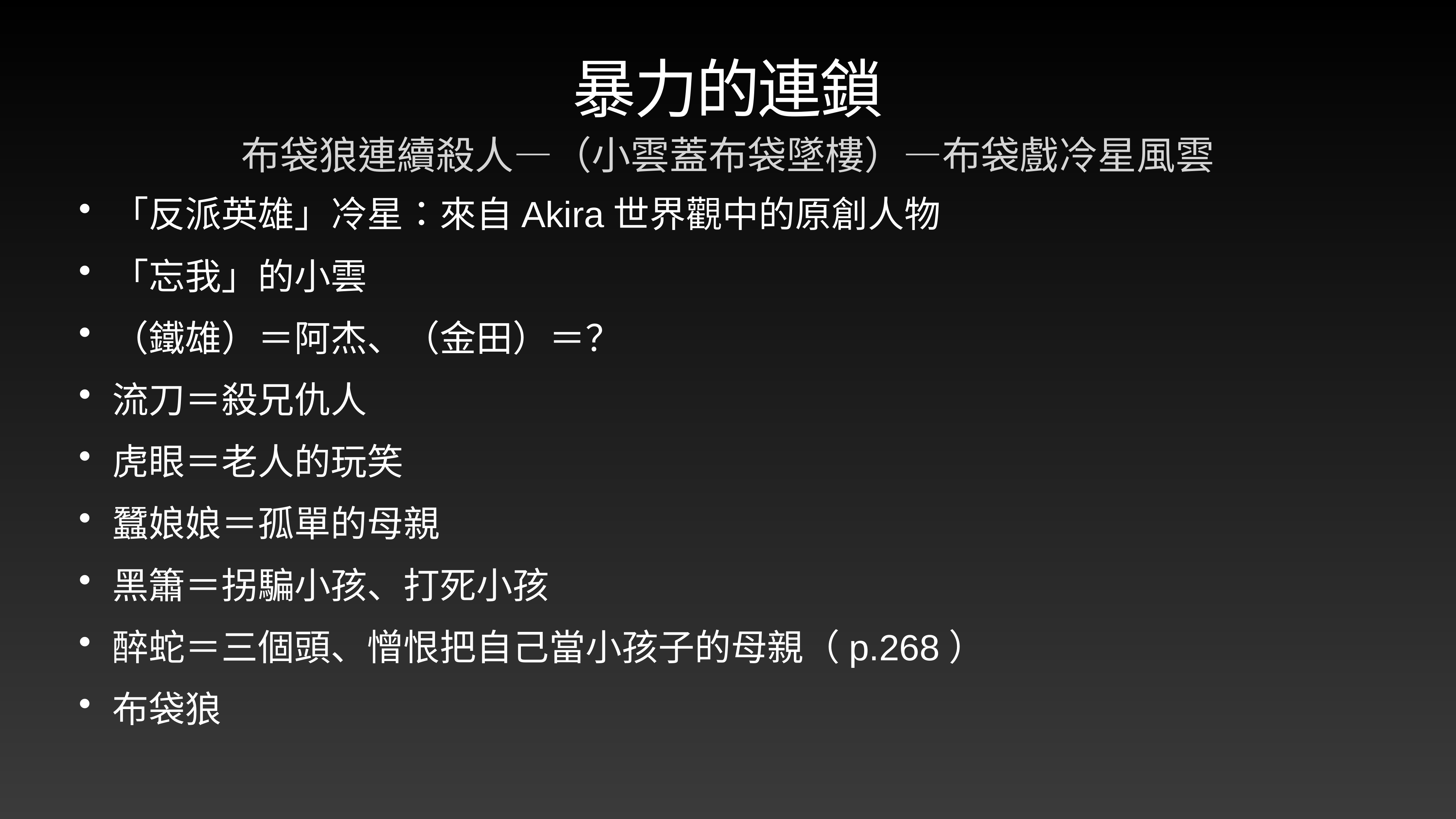

# 暴力的連鎖
布袋狼連續殺人—（小雲蓋布袋墜樓）—布袋戲冷星風雲
「反派英雄」冷星：來自Akira世界觀中的原創人物
「忘我」的小雲
（鐵雄）＝阿杰、（金田）＝？
流刀＝殺兄仇人
虎眼＝老人的玩笑
蠶娘娘＝孤單的母親
黑簫＝拐騙小孩、打死小孩
醉蛇＝三個頭、憎恨把自己當小孩子的母親（p.268）
布袋狼